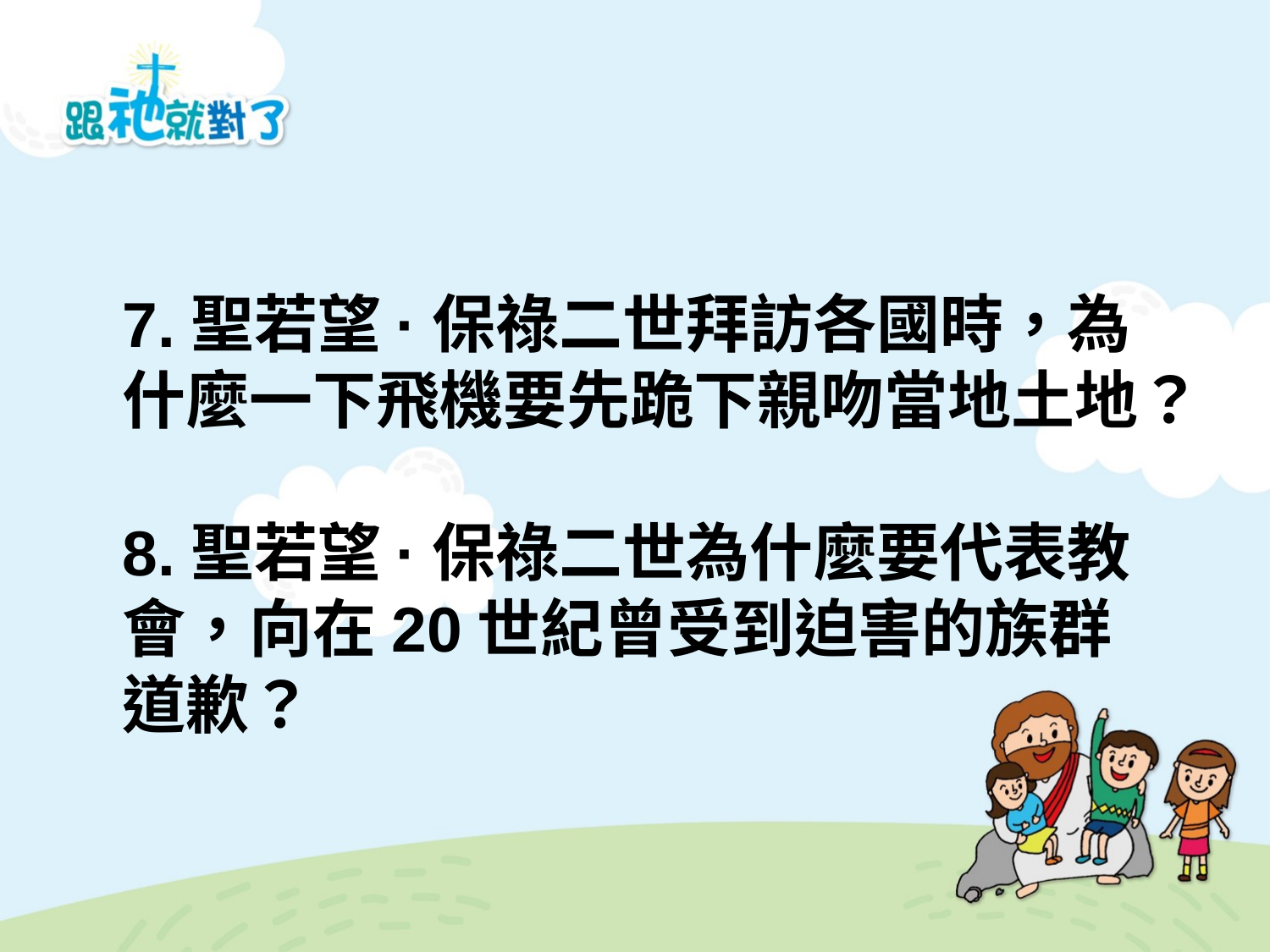

7.聖若望·保祿二世拜訪各國時，為什麼一下飛機要先跪下親吻當地土地？

8.聖若望·保祿二世為什麼要代表教會，向在20世紀曾受到迫害的族群道歉？